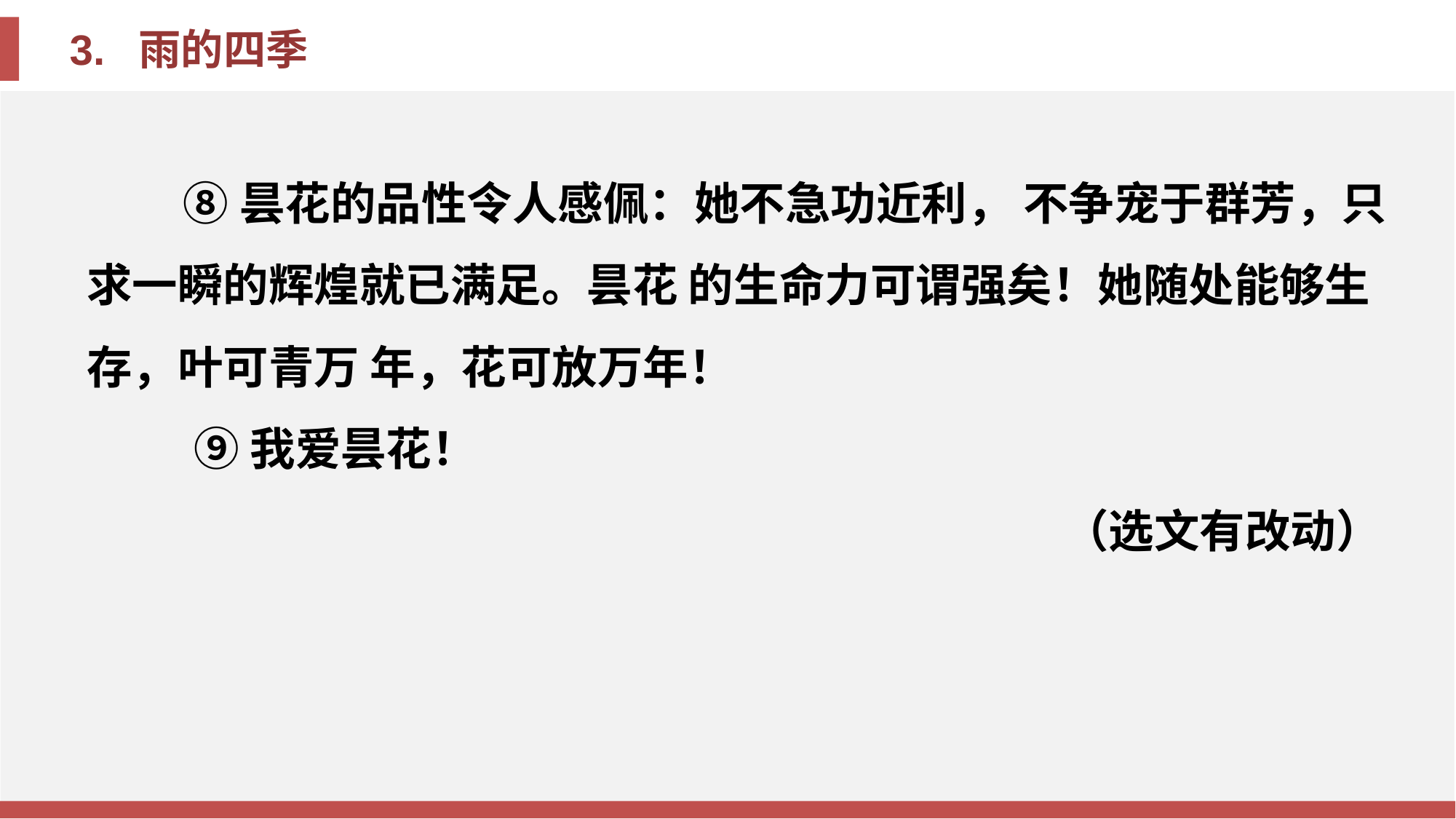

⑧昙花的品性令人感佩：她不急功近利， 不争宠于群芳，只求一瞬的辉煌就已满足。昙花 的生命力可谓强矣！她随处能够生存，叶可青万 年，花可放万年！
 ⑨我爱昙花！
（选文有改动）